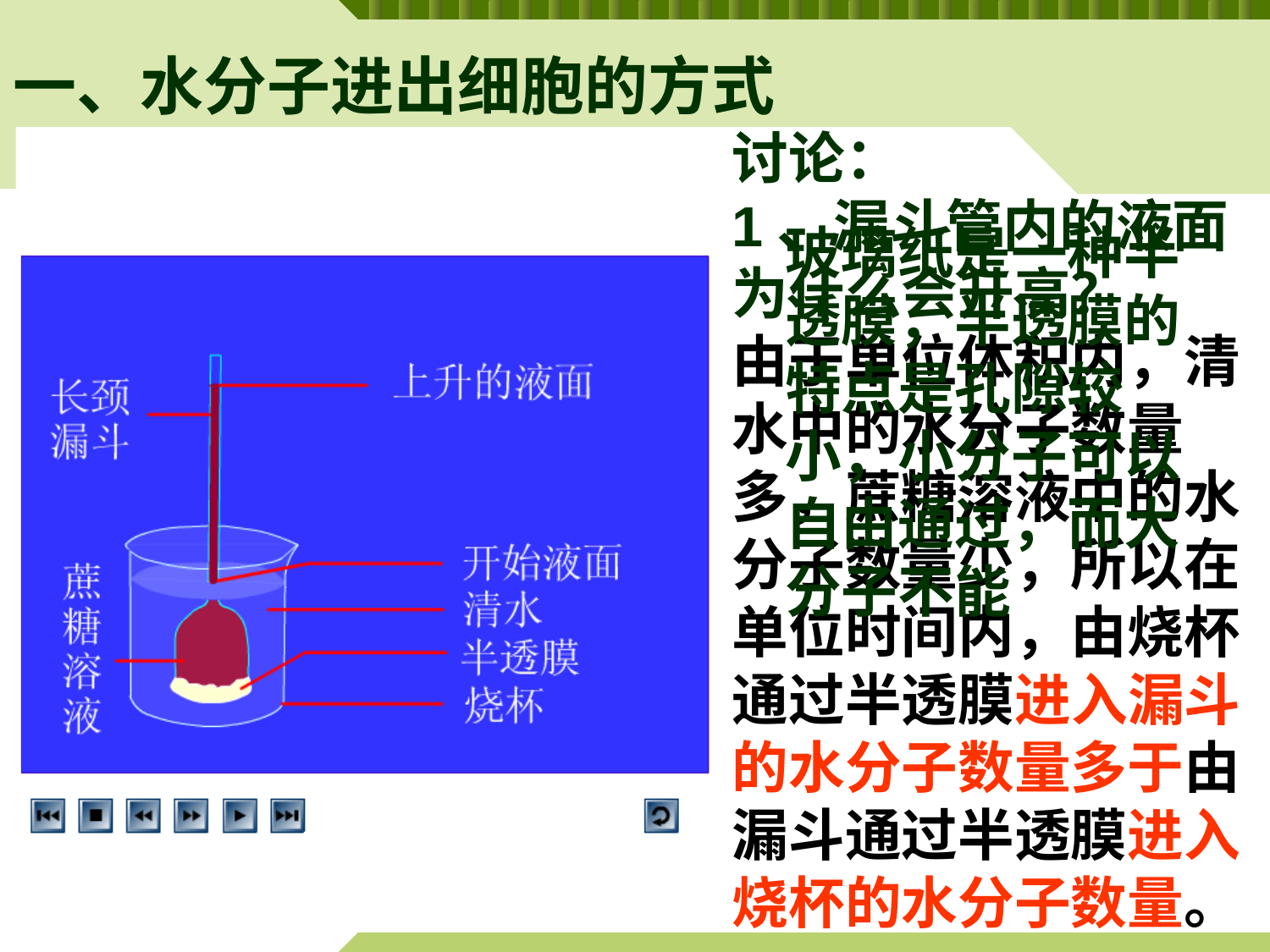

# 一、水分子进出细胞的方式
讨论：
1、漏斗管内的液面为什么会升高？
由于单位体积内，清水中的水分子数量多，蔗糖溶液中的水分子数量少，所以在单位时间内，由烧杯通过半透膜进入漏斗的水分子数量多于由漏斗通过半透膜进入烧杯的水分子数量。

玻璃纸是一种半透膜，半透膜的特点是孔隙较小，小分子可以自由通过，而大分子不能